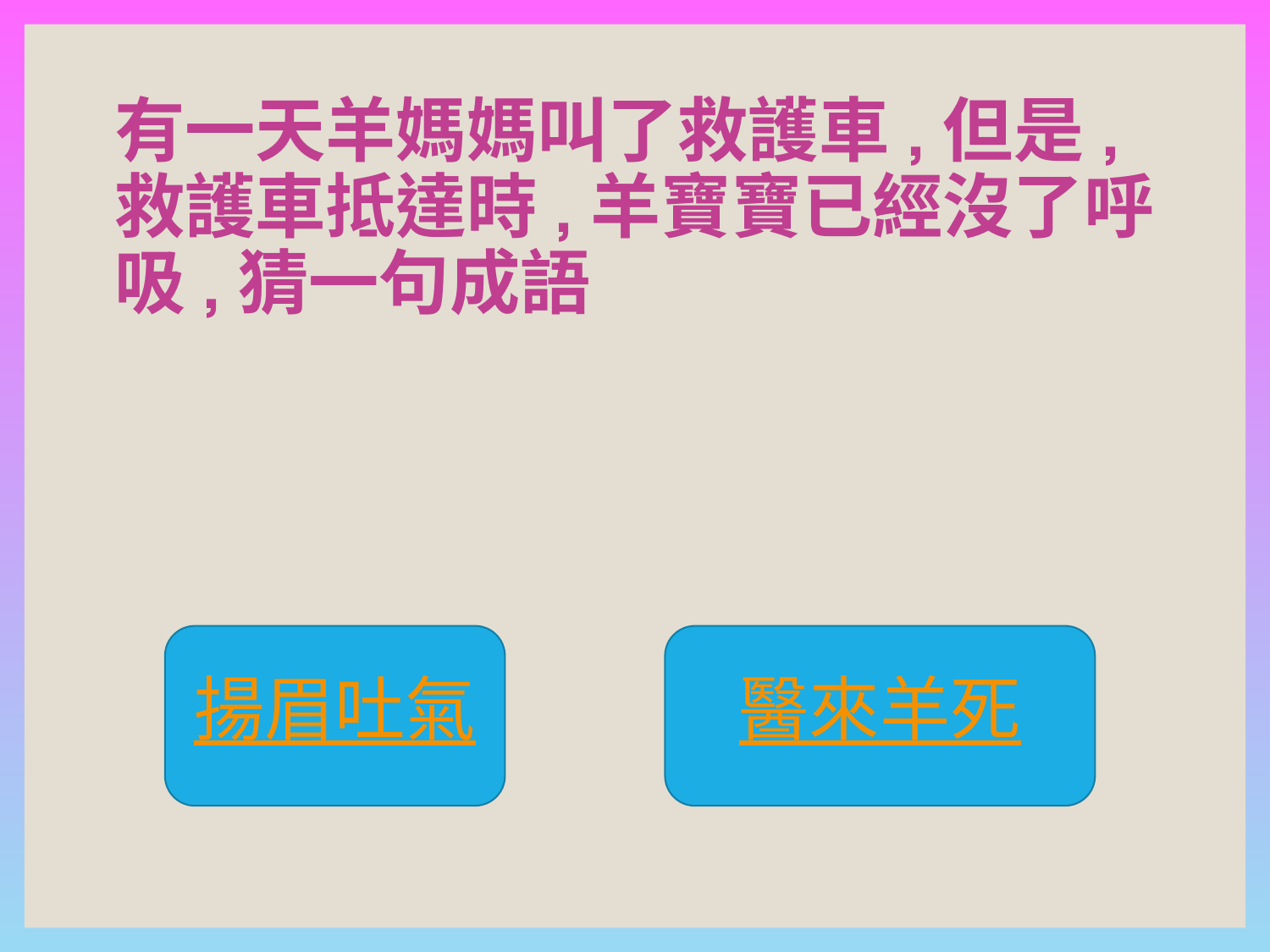

# 有一天羊媽媽叫了救護車,但是,救護車抵達時,羊寶寶已經沒了呼吸,猜一句成語
揚眉吐氣
醫來羊死